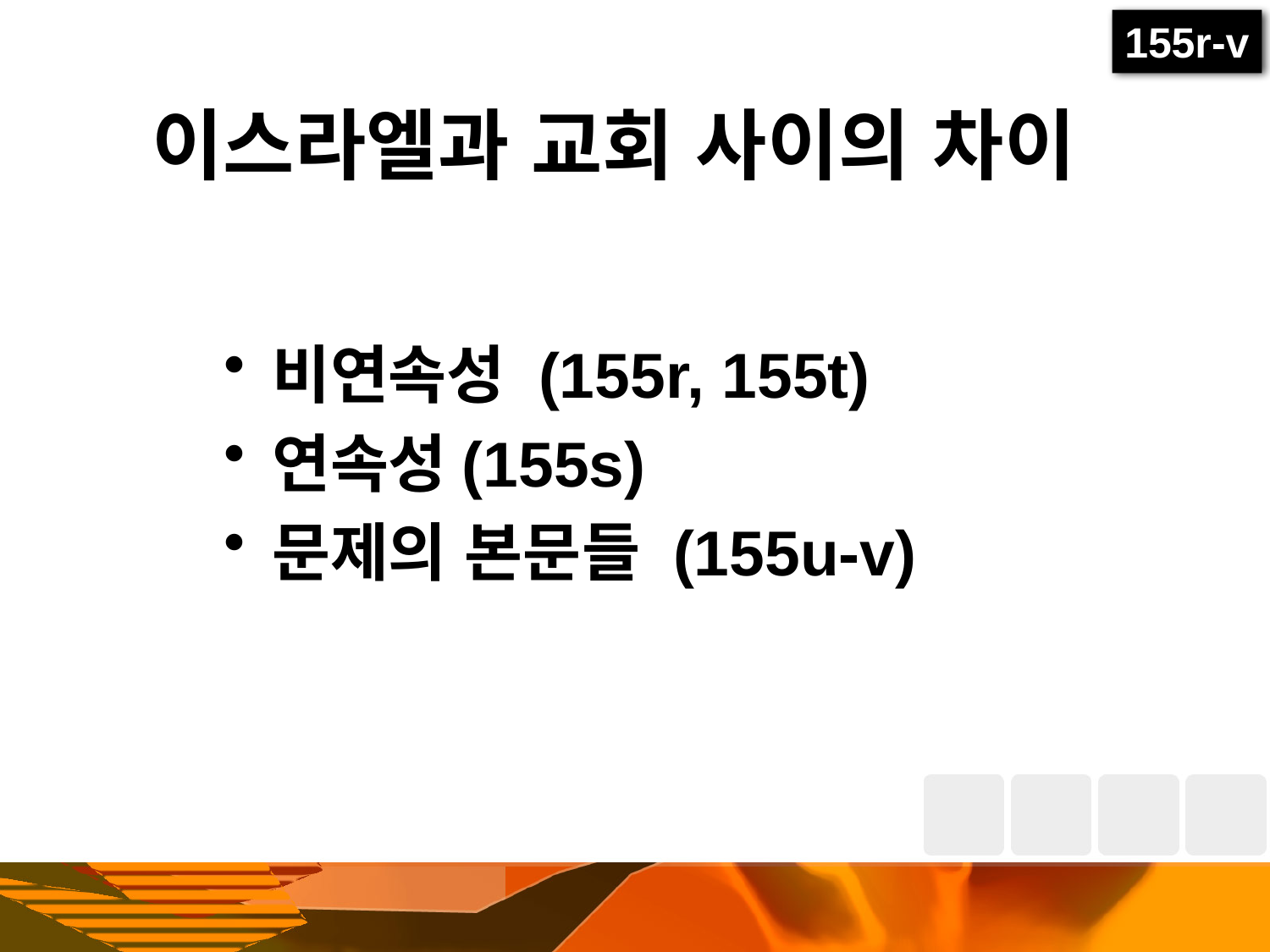

155r-v
# 이스라엘과 교회 사이의 차이
비연속성 (155r, 155t)
연속성(155s)
문제의 본문들 (155u-v)